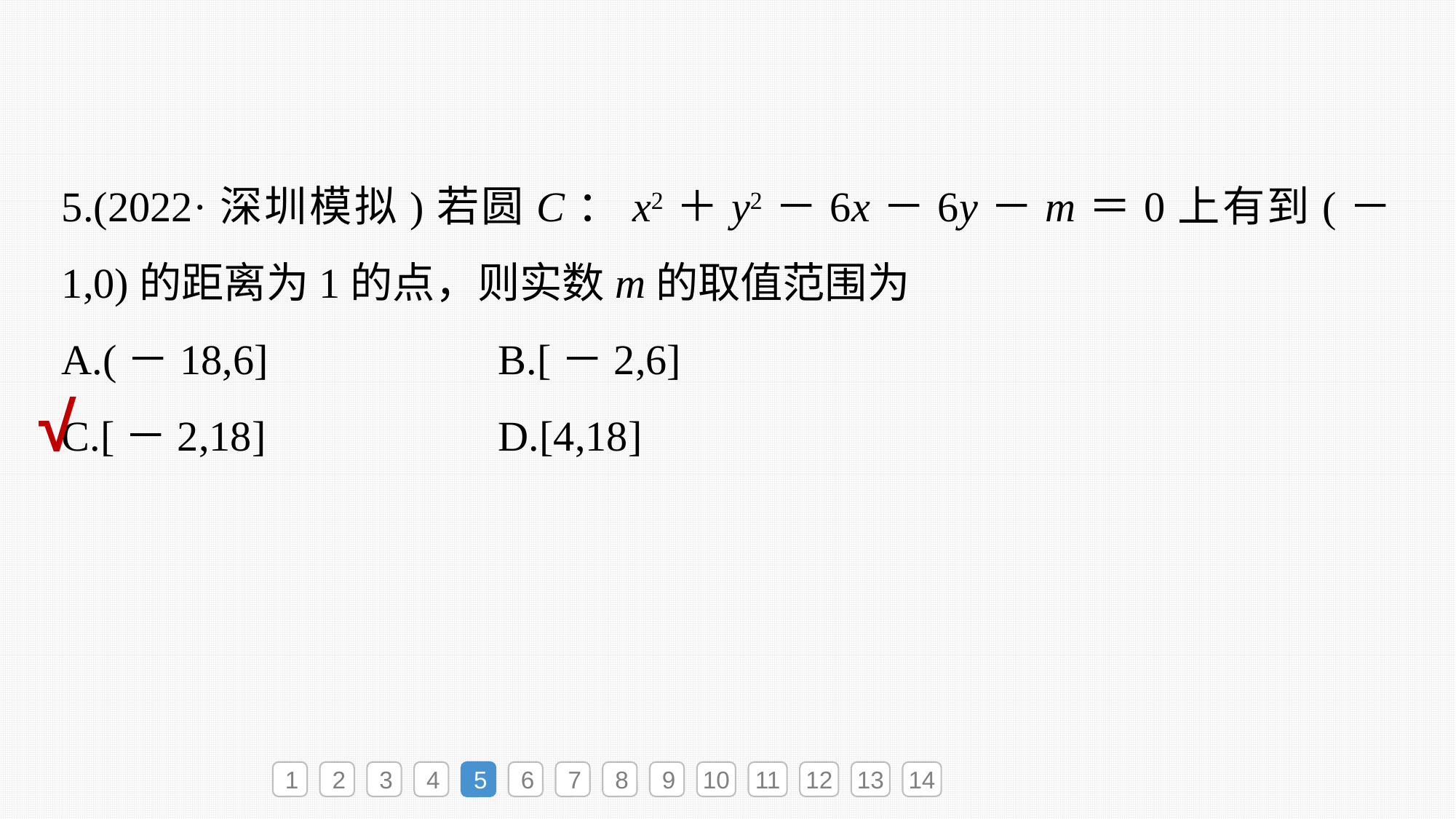

5.(2022·深圳模拟)若圆C：x2＋y2－6x－6y－m＝0上有到(－1,0)的距离为1的点，则实数m的取值范围为
A.(－18,6]  			B.[－2,6]
C.[－2,18]  			D.[4,18]
√
1
2
3
4
5
6
7
8
9
10
11
12
13
14